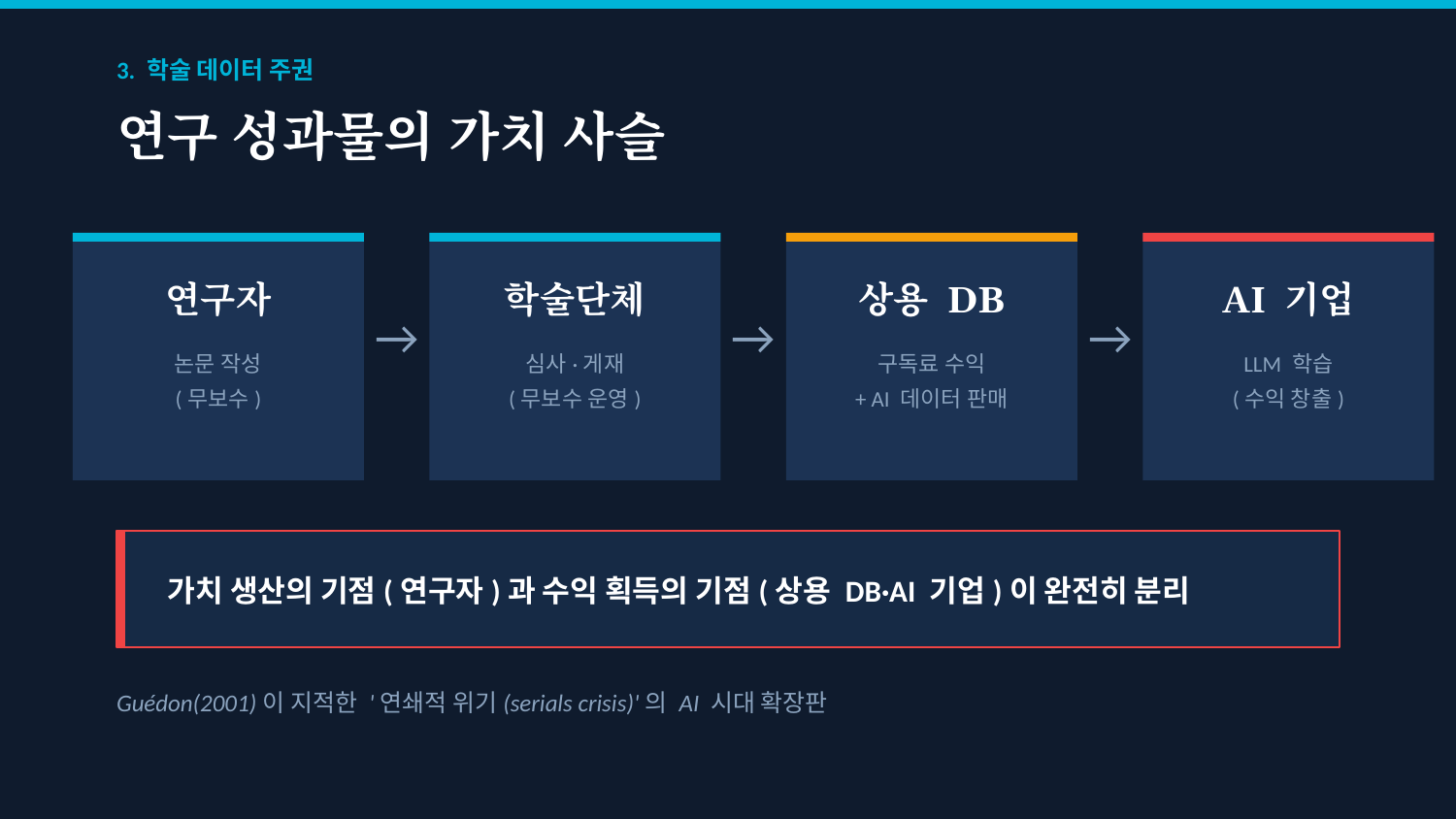

3. 학술 데이터 주권
연구 성과물의 가치 사슬

연구자
학술단체
상용 DB
AI 기업
→
→
→
논문 작성
(무보수)
심사·게재
(무보수 운영)
구독료 수익
+ AI 데이터 판매
LLM 학습
(수익 창출)

가치 생산의 기점(연구자)과 수익 획득의 기점(상용 DB·AI 기업)이 완전히 분리
Guédon(2001)이 지적한 '연쇄적 위기(serials crisis)'의 AI 시대 확장판